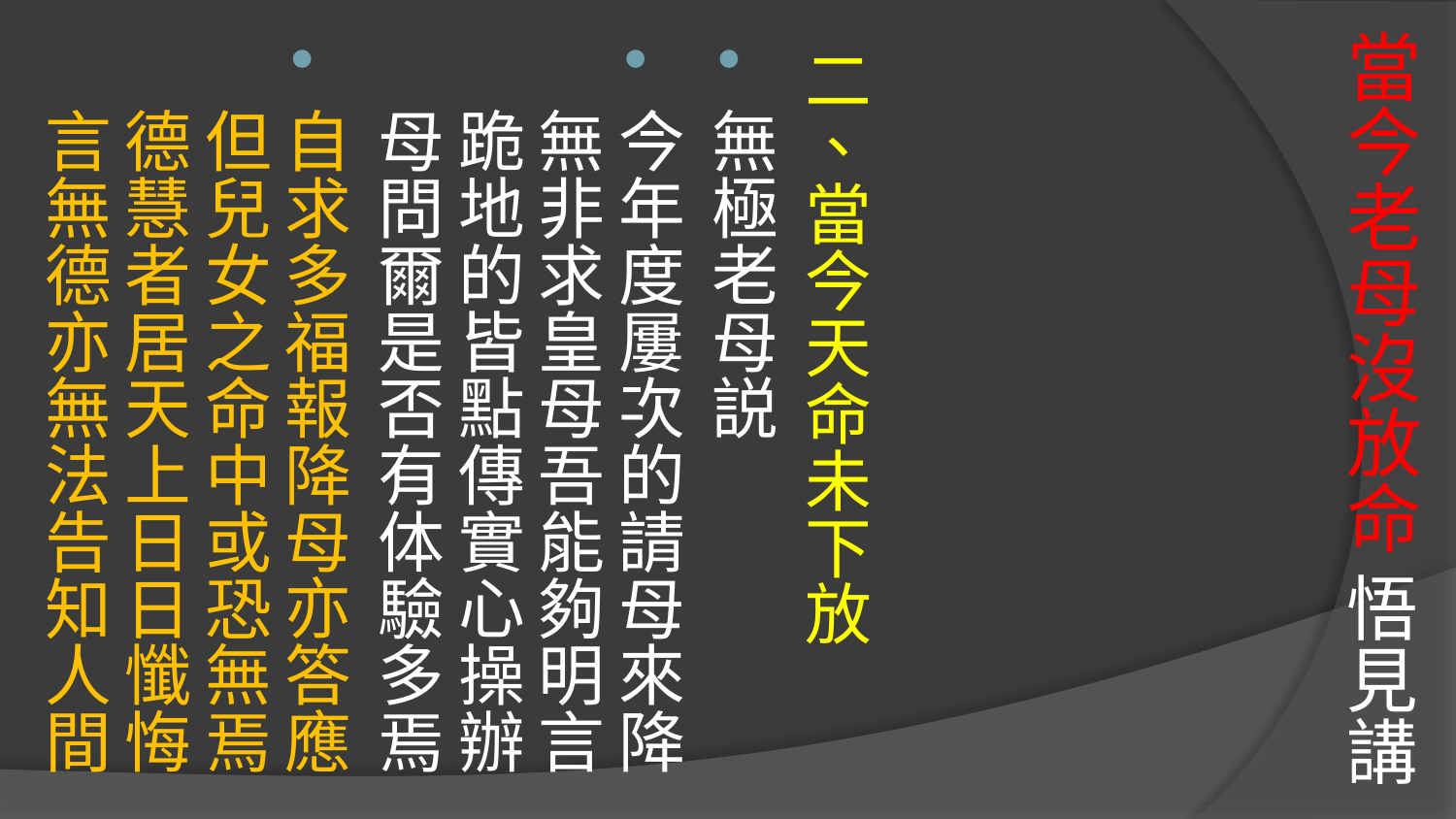

# 當今老母沒放命 悟見講
二、當今天命未下放
無極老母説
今年度屢次的請母來降
無非求皇母吾能夠明言
跪地的皆點傳實心操辦
母問爾是否有体驗多焉
自求多福報降母亦答應
但兒女之命中或恐無焉
德慧者居天上日日懺悔
言無德亦無法告知人間